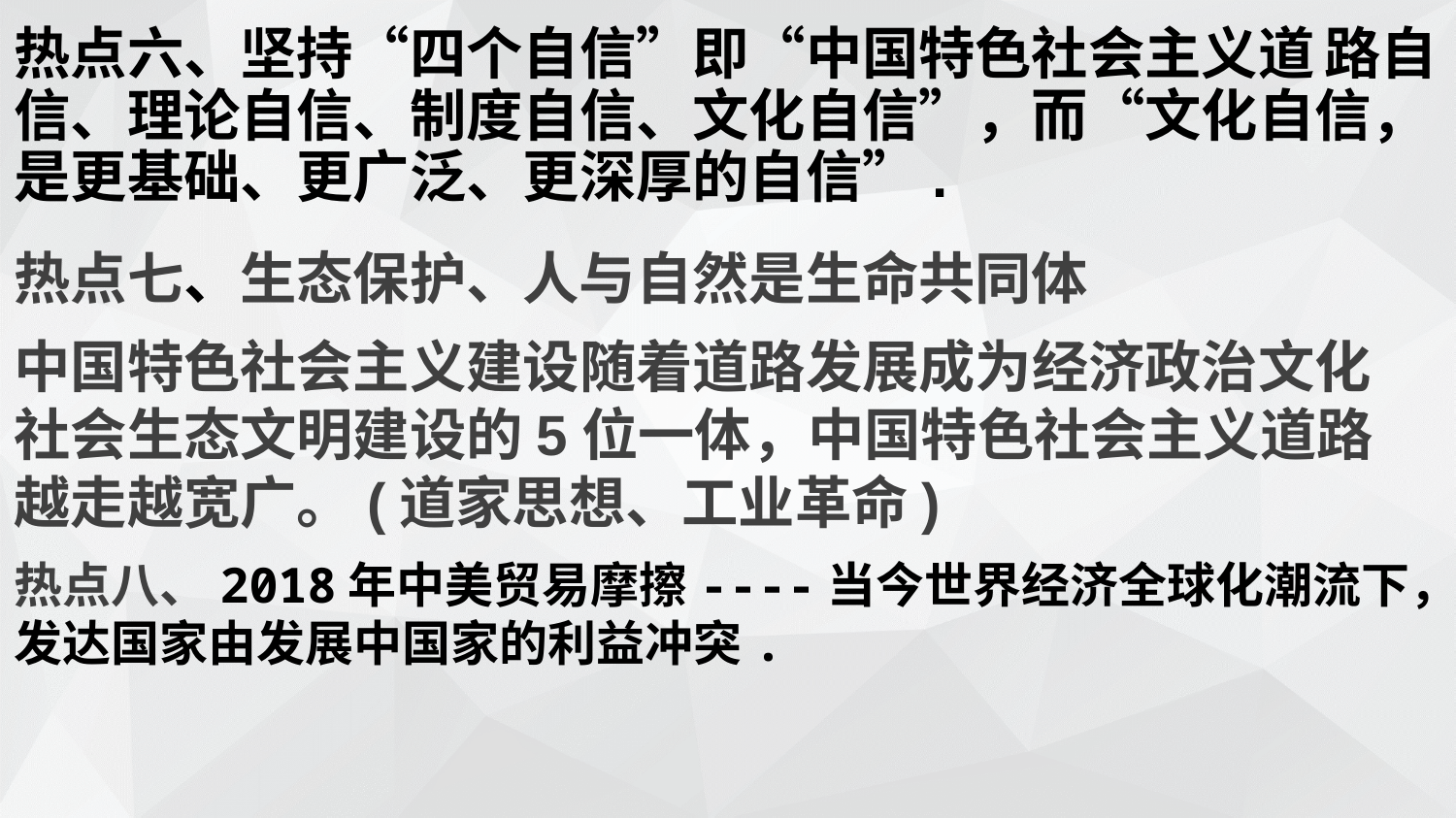

热点六、坚持“四个自信”即“中国特色社会主义道	路自信、理论自信、制度自信、文化自信”，而“文化自信，是更基础、更广泛、更深厚的自信”.
热点七、生态保护、人与自然是生命共同体
中国特色社会主义建设随着道路发展成为经济政治文化社会生态文明建设的5位一体，中国特色社会主义道路越走越宽广。(道家思想、工业革命)
热点八、2018年中美贸易摩擦----当今世界经济全球化潮流下，发达国家由发展中国家的利益冲突.